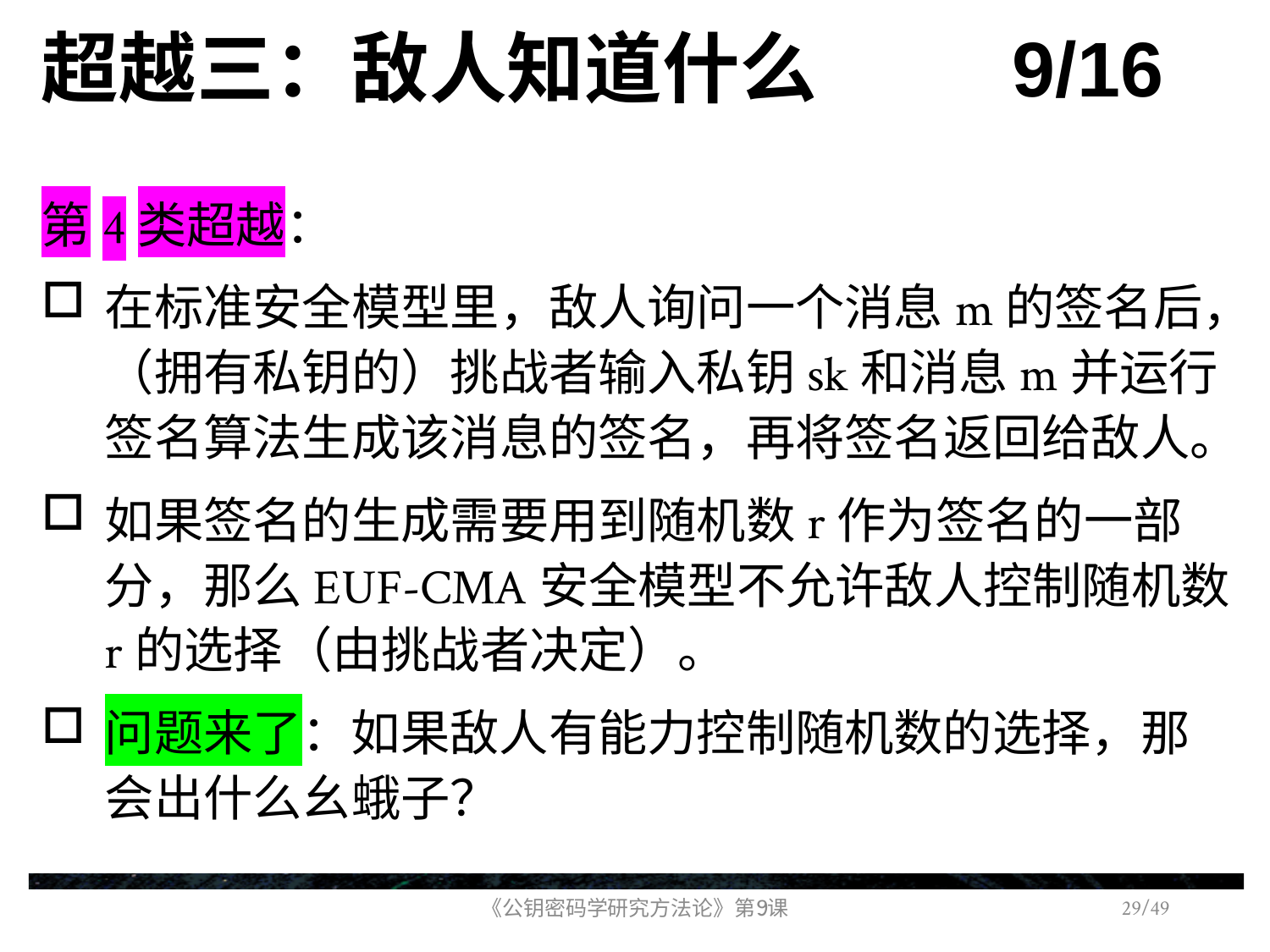

# 超越三：敌人知道什么          9/16
第4类超越：
在标准安全模型里，敌人询问一个消息m的签名后，（拥有私钥的）挑战者输入私钥sk和消息m并运行签名算法生成该消息的签名，再将签名返回给敌人。
如果签名的生成需要用到随机数r作为签名的一部分，那么EUF-CMA安全模型不允许敌人控制随机数r的选择（由挑战者决定）。
问题来了：如果敌人有能力控制随机数的选择，那会出什么幺蛾子？
《公钥密码学研究方法论》第9课
29/49